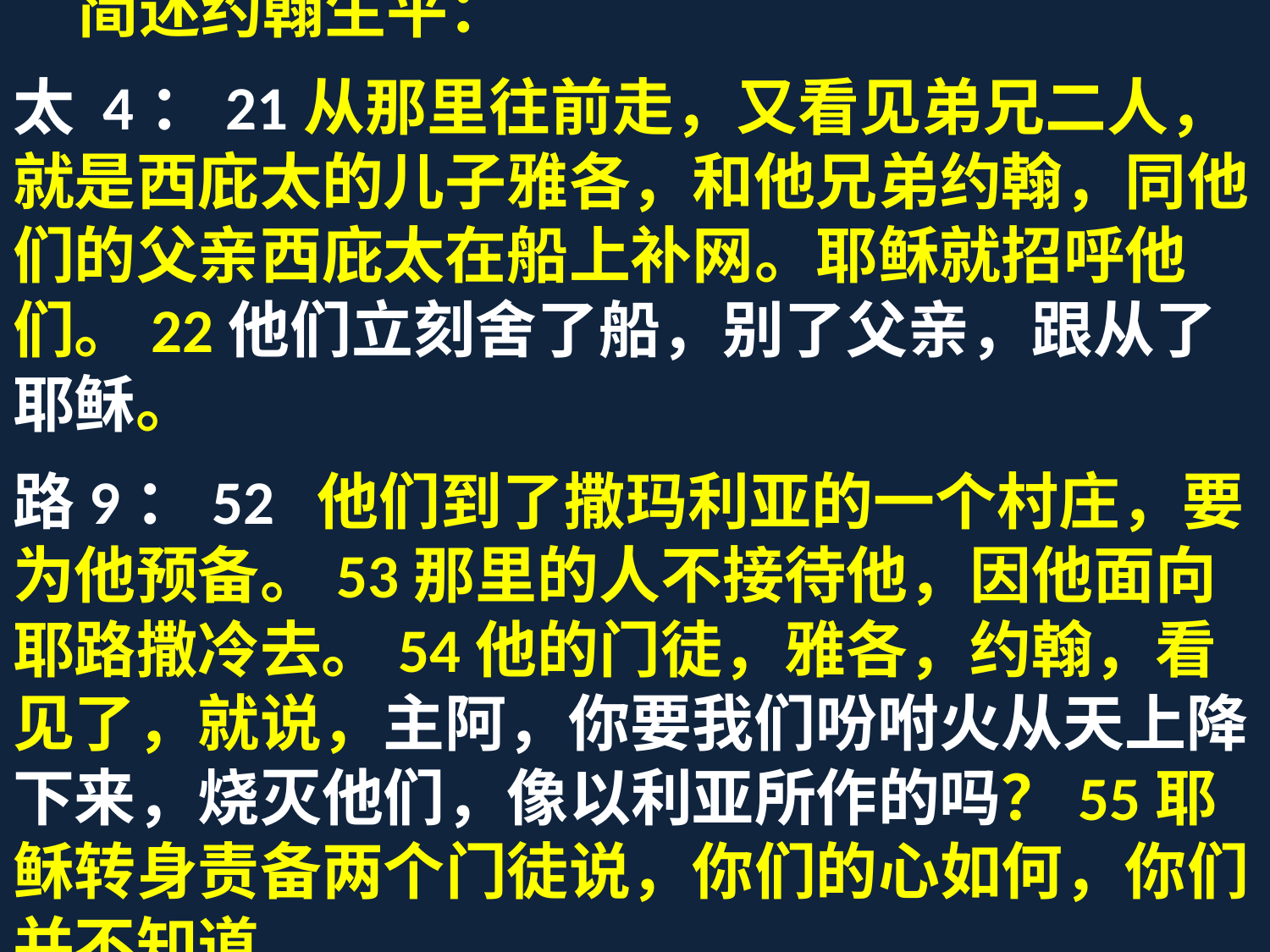

简述约翰生平：

太 4：21从那里往前走，又看见弟兄二人，就是西庇太的儿子雅各，和他兄弟约翰，同他们的父亲西庇太在船上补网。耶稣就招呼他们。22他们立刻舍了船，别了父亲，跟从了耶稣。

路9：52  他们到了撒玛利亚的一个村庄，要为他预备。53那里的人不接待他，因他面向耶路撒冷去。54他的门徒，雅各，约翰，看见了，就说，主阿，你要我们吩咐火从天上降下来，烧灭他们，像以利亚所作的吗？55耶稣转身责备两个门徒说，你们的心如何，你们并不知道